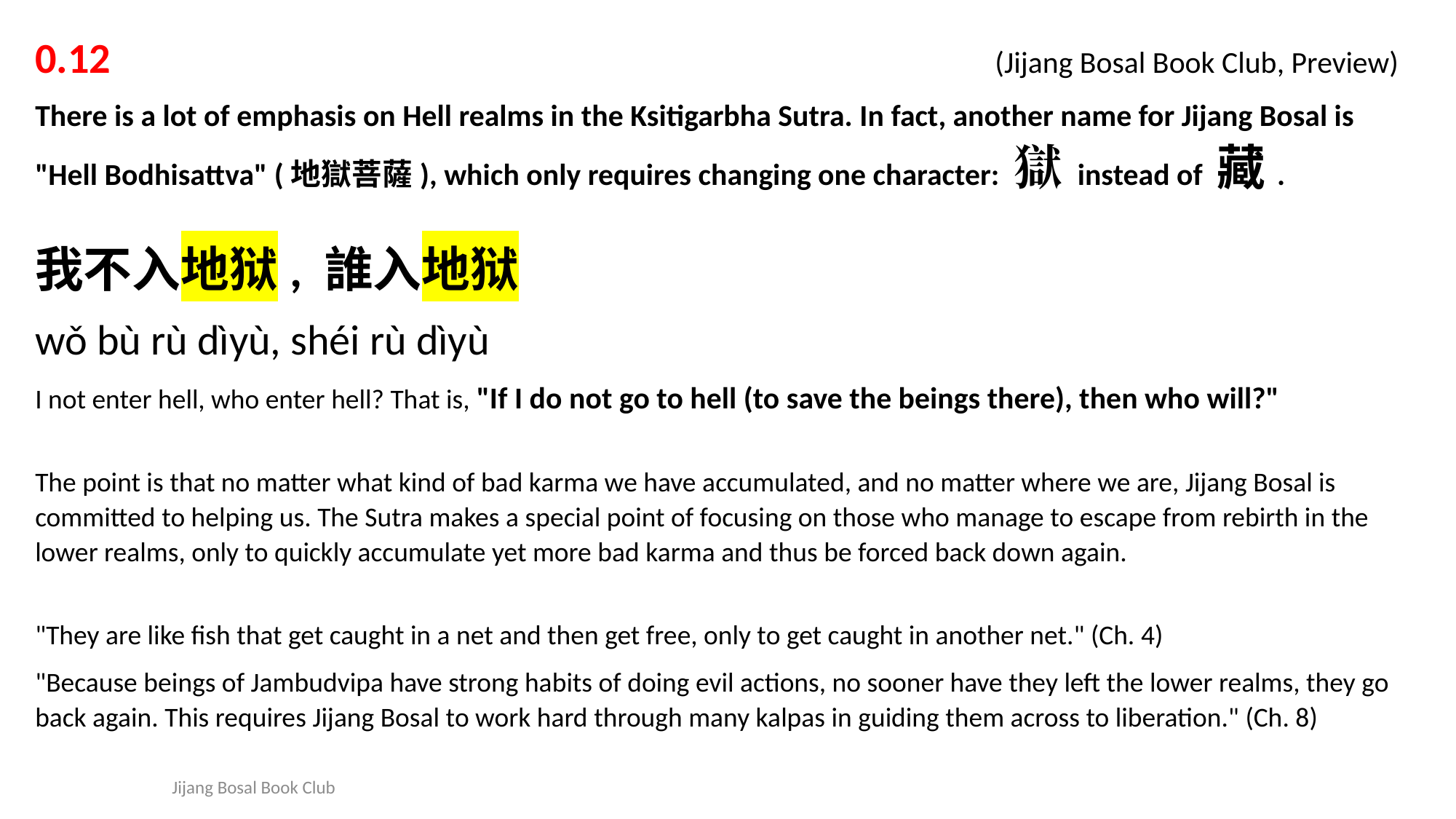

0.12  						   		         (Jijang Bosal Book Club, Preview)
There is a lot of emphasis on Hell realms in the Ksitigarbha Sutra. In fact, another name for Jijang Bosal is "Hell Bodhisattva" (地獄菩薩), which only requires changing one character: 獄 instead of 藏.

我不入地狱, 誰入地狱
wǒ bù rù dìyù, shéi rù dìyù
I not enter hell, who enter hell? That is, "If I do not go to hell (to save the beings there), then who will?"

The point is that no matter what kind of bad karma we have accumulated, and no matter where we are, Jijang Bosal is committed to helping us. The Sutra makes a special point of focusing on those who manage to escape from rebirth in the lower realms, only to quickly accumulate yet more bad karma and thus be forced back down again.

"They are like fish that get caught in a net and then get free, only to get caught in another net." (Ch. 4)
"Because beings of Jambudvipa have strong habits of doing evil actions, no sooner have they left the lower realms, they go back again. This requires Jijang Bosal to work hard through many kalpas in guiding them across to liberation." (Ch. 8)

Jijang Bosal Book Club